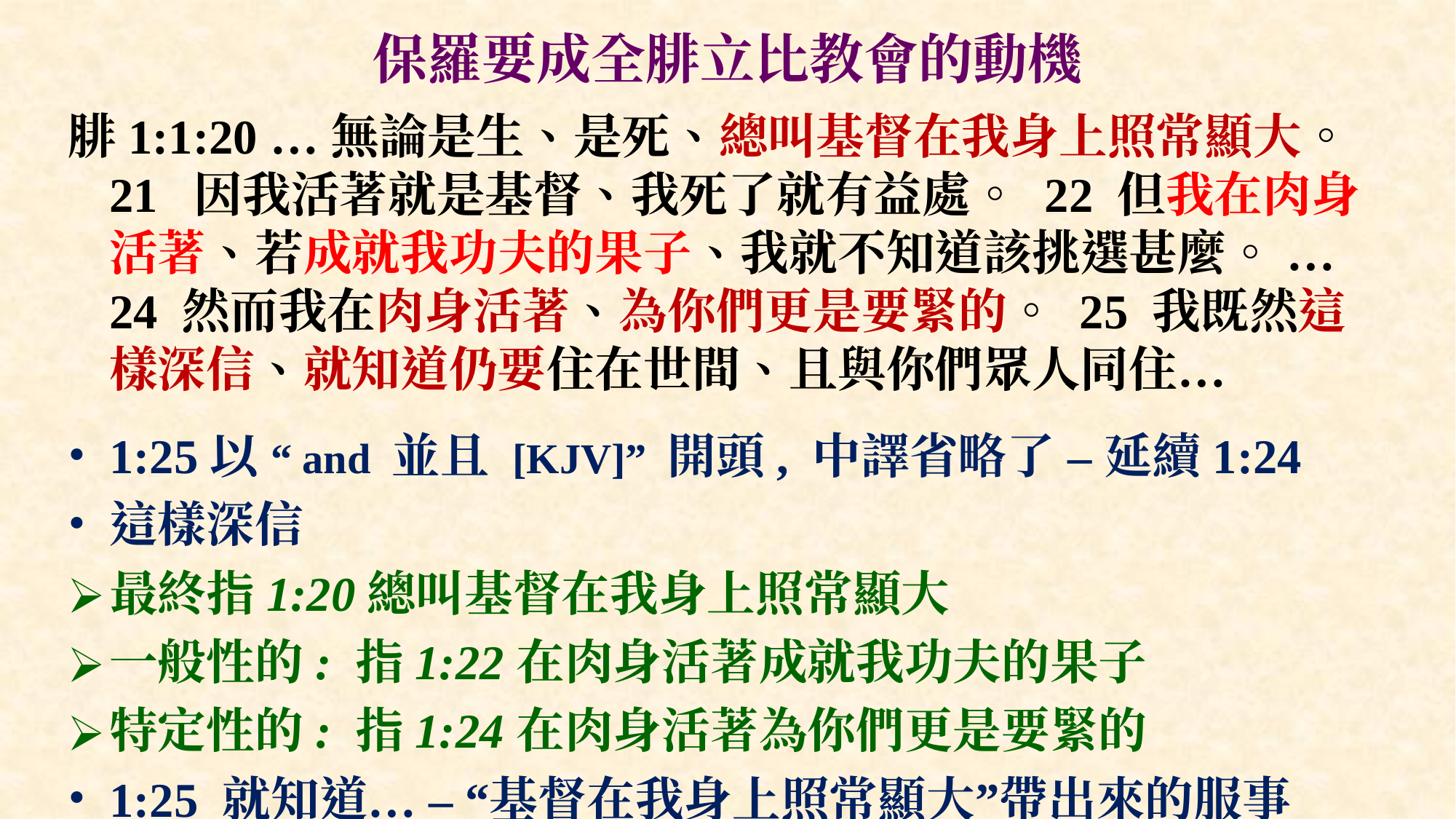

# 保羅要成全腓立比教會的動機
腓1:1:20 …無論是生、是死、總叫基督在我身上照常顯大。21  因我活著就是基督、我死了就有益處。 22 但我在肉身活著、若成就我功夫的果子、我就不知道該挑選甚麼。 …24 然而我在肉身活著、為你們更是要緊的。 25 我既然這樣深信、就知道仍要住在世間、且與你們眾人同住…
1:25以 “and 並且 [KJV]” 開頭, 中譯省略了 – 延續1:24
這樣深信
最終指1:20總叫基督在我身上照常顯大
一般性的: 指1:22在肉身活著成就我功夫的果子
特定性的: 指1:24在肉身活著為你們更是要緊的
1:25 就知道… – “基督在我身上照常顯大”帶出來的服事